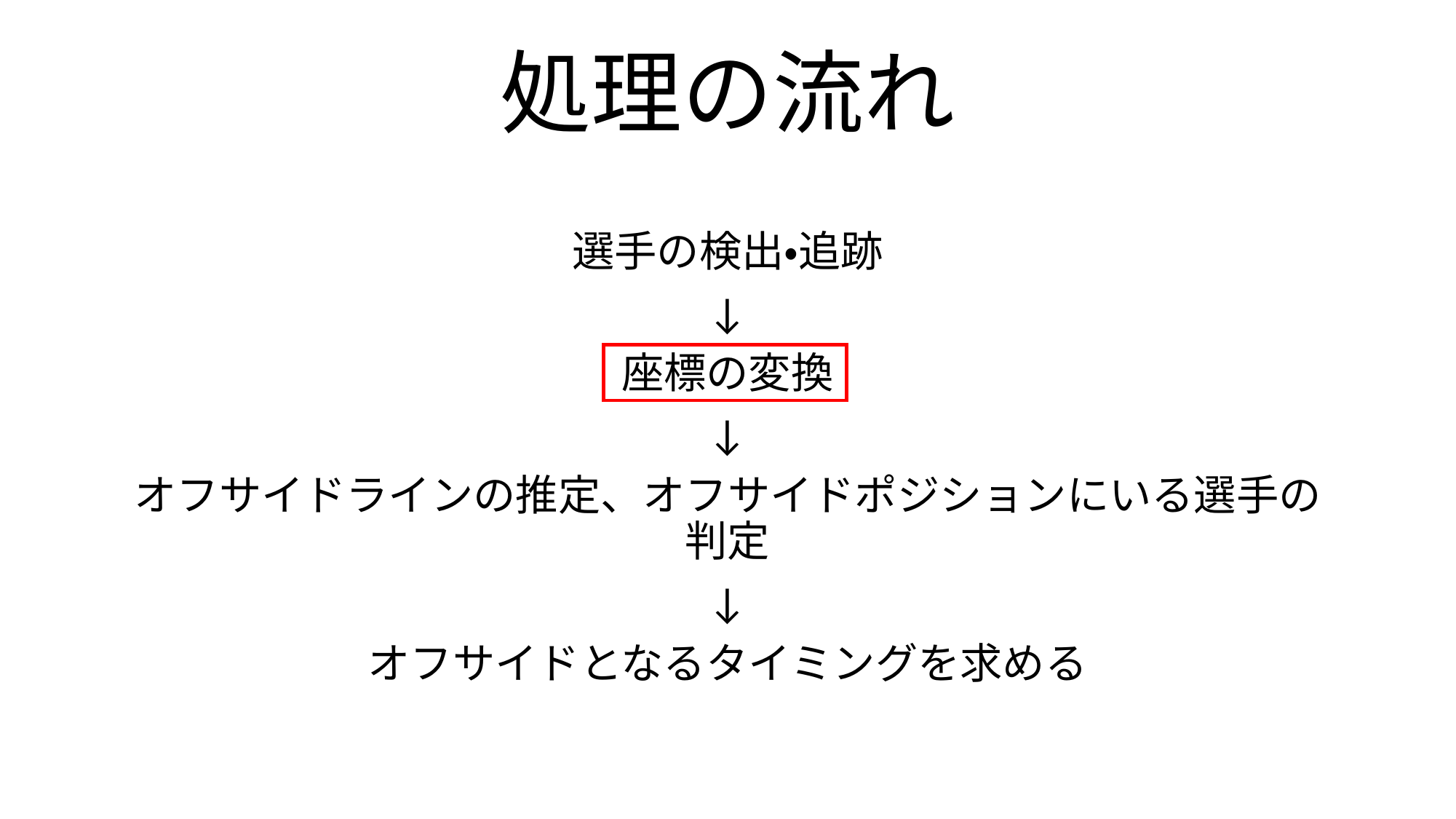

# 処理の流れ

選手の検出・追跡
↓
座標の変換
↓
オフサイドラインの推定、オフサイドポジションにいる選手の判定
↓
オフサイドとなるタイミングを求める